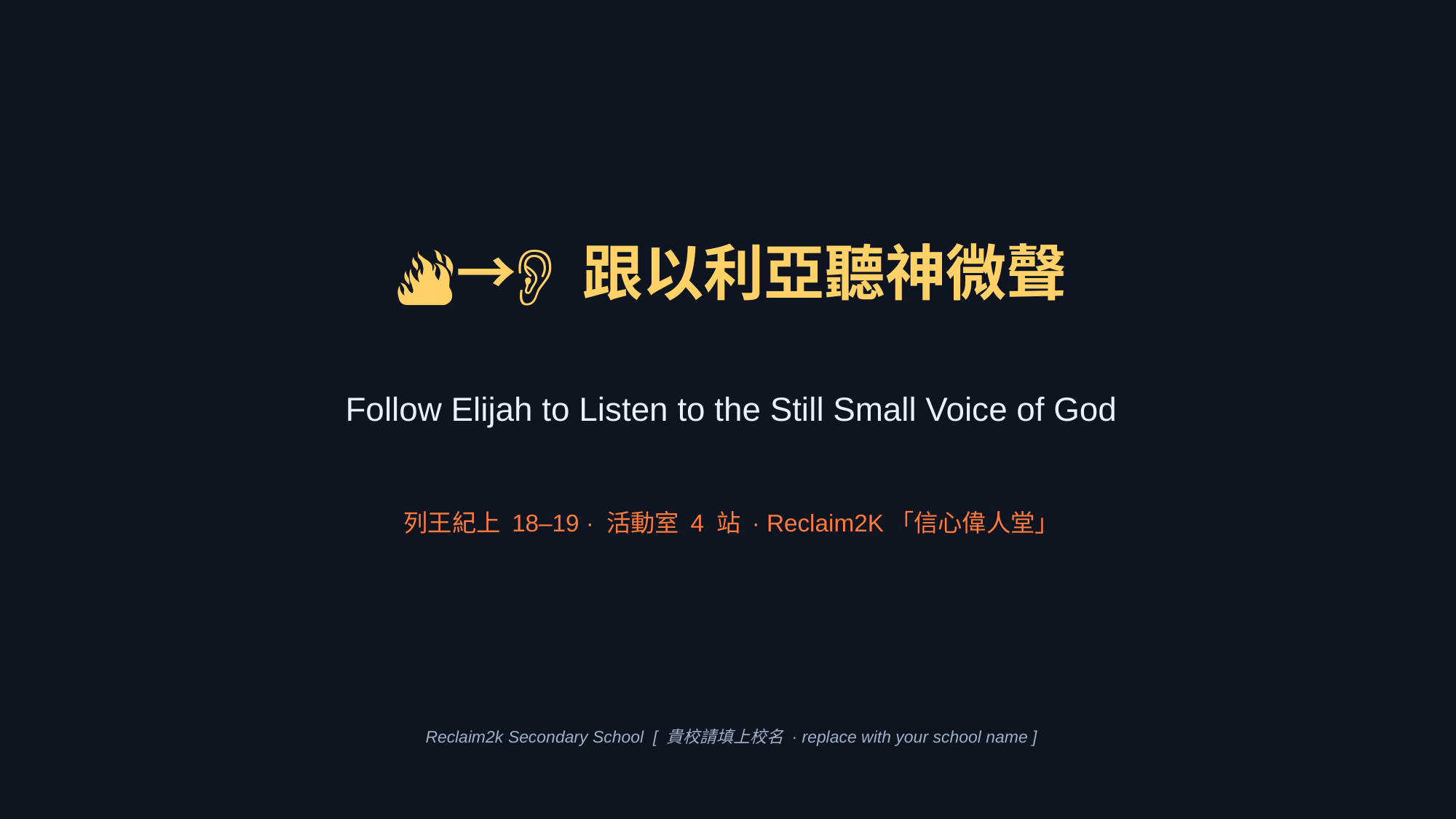

🔥→👂 跟以利亞聽神微聲
Follow Elijah to Listen to the Still Small Voice of God
列王紀上 18–19 · 活動室 4 站 · Reclaim2K「信心偉人堂」
Reclaim2k Secondary School  [ 貴校請填上校名 · replace with your school name ]